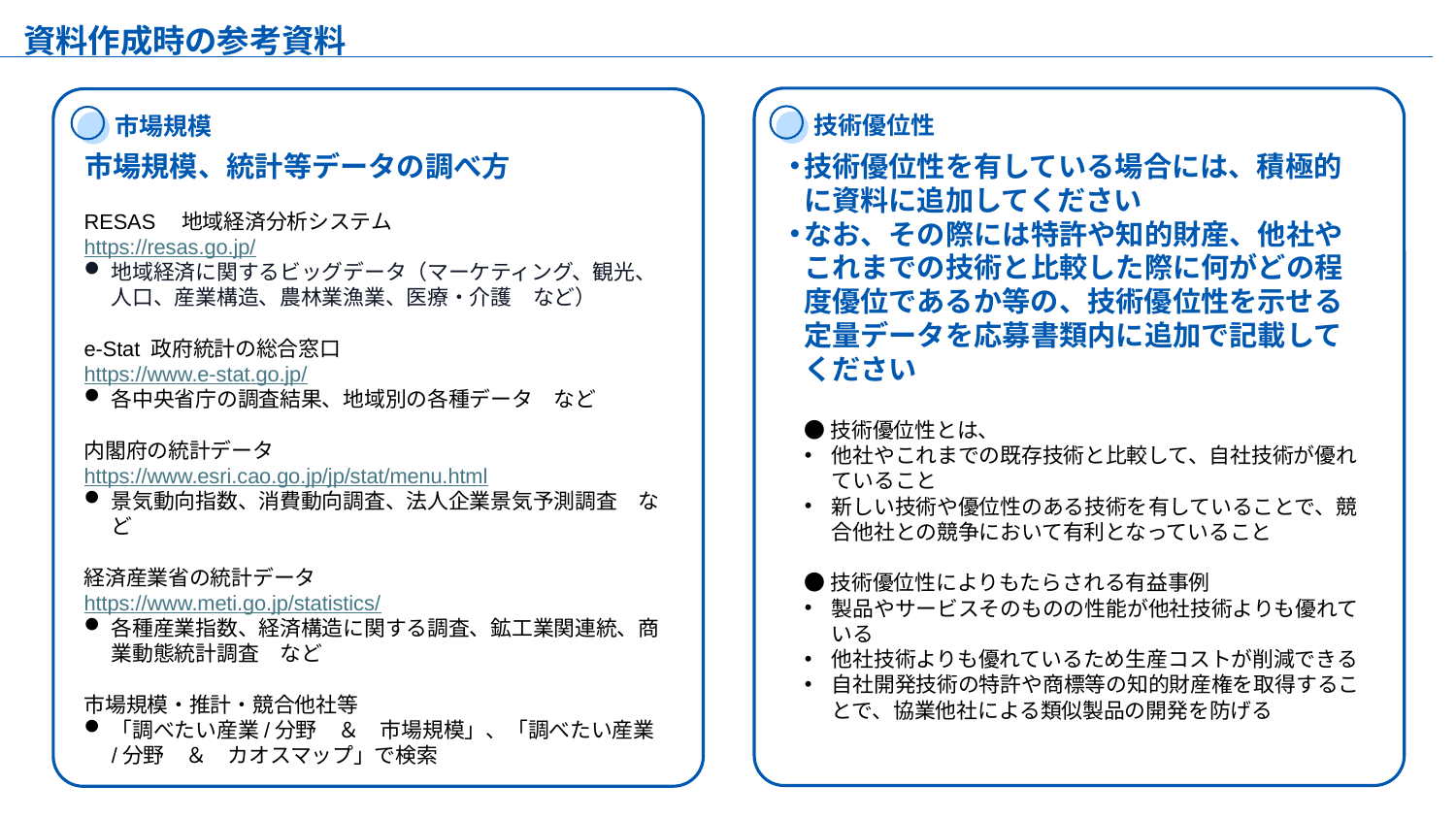

資料作成時の参考資料

技術優位性
市場規模

技術優位性を有している場合には、積極的に資料に追加してください
なお、その際には特許や知的財産、他社やこれまでの技術と比較した際に何がどの程度優位であるか等の、技術優位性を示せる定量データを応募書類内に追加で記載してください
市場規模、統計等データの調べ方
RESAS　地域経済分析システム
https://resas.go.jp/
地域経済に関するビッグデータ（マーケティング、観光、人口、産業構造、農林業漁業、医療・介護　など）

e-Stat 政府統計の総合窓口
https://www.e-stat.go.jp/
各中央省庁の調査結果、地域別の各種データ　など

内閣府の統計データ
https://www.esri.cao.go.jp/jp/stat/menu.html
景気動向指数、消費動向調査、法人企業景気予測調査　など

経済産業省の統計データ
https://www.meti.go.jp/statistics/
各種産業指数、経済構造に関する調査、鉱工業関連統、商業動態統計調査　など

市場規模・推計・競合他社等
「調べたい産業/分野　＆　市場規模」、「調べたい産業/分野　＆　カオスマップ」で検索

●技術優位性とは、
他社やこれまでの既存技術と比較して、自社技術が優れていること
新しい技術や優位性のある技術を有していることで、競合他社との競争において有利となっていること

●技術優位性によりもたらされる有益事例
製品やサービスそのものの性能が他社技術よりも優れている
他社技術よりも優れているため生産コストが削減できる
自社開発技術の特許や商標等の知的財産権を取得することで、協業他社による類似製品の開発を防げる